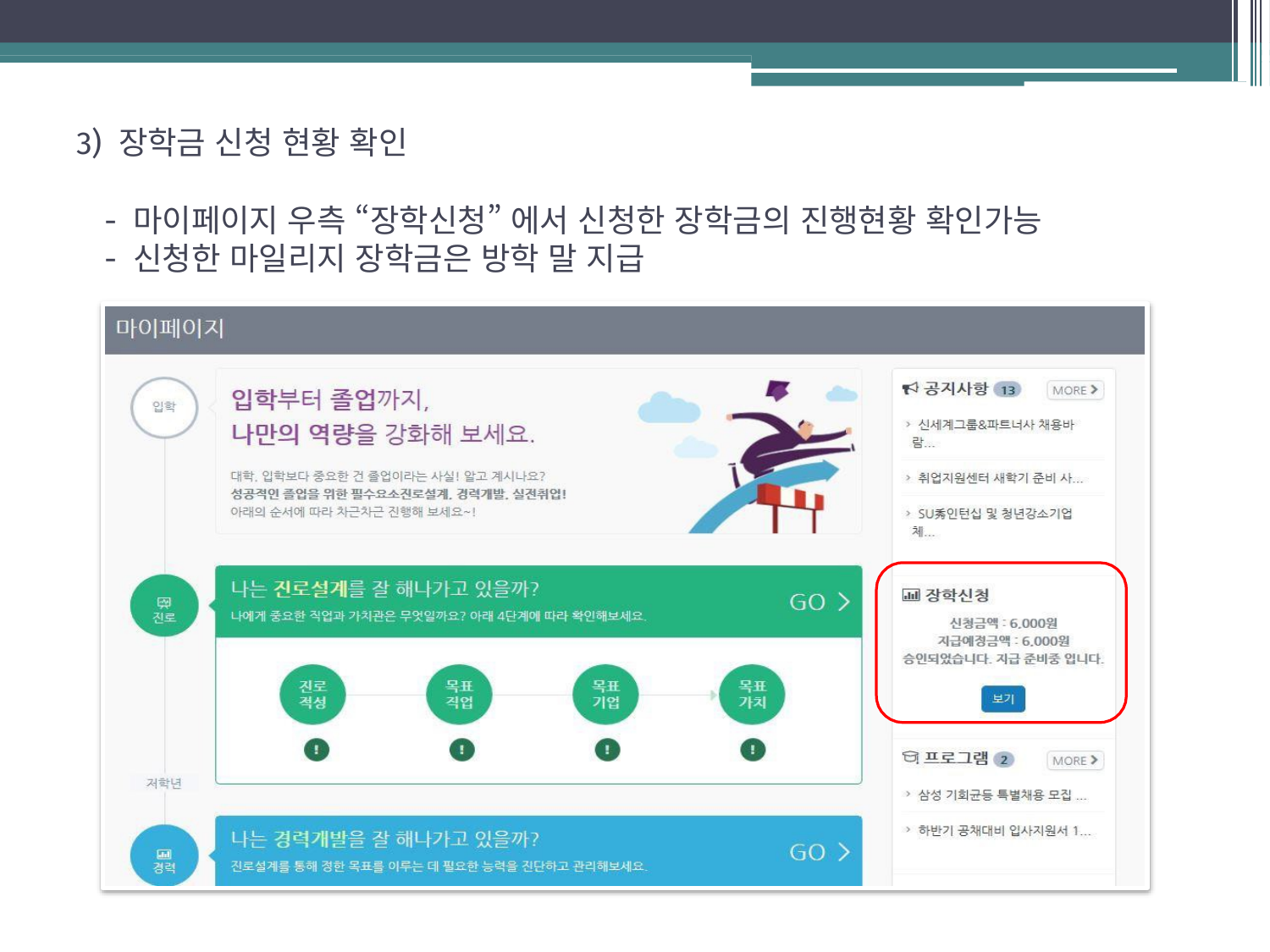

3) 장학금 신청 현황 확인

- 마이페이지 우측 “장학신청” 에서 신청한 장학금의 진행현황 확인가능
- 신청한 마일리지 장학금은 방학 말 지급